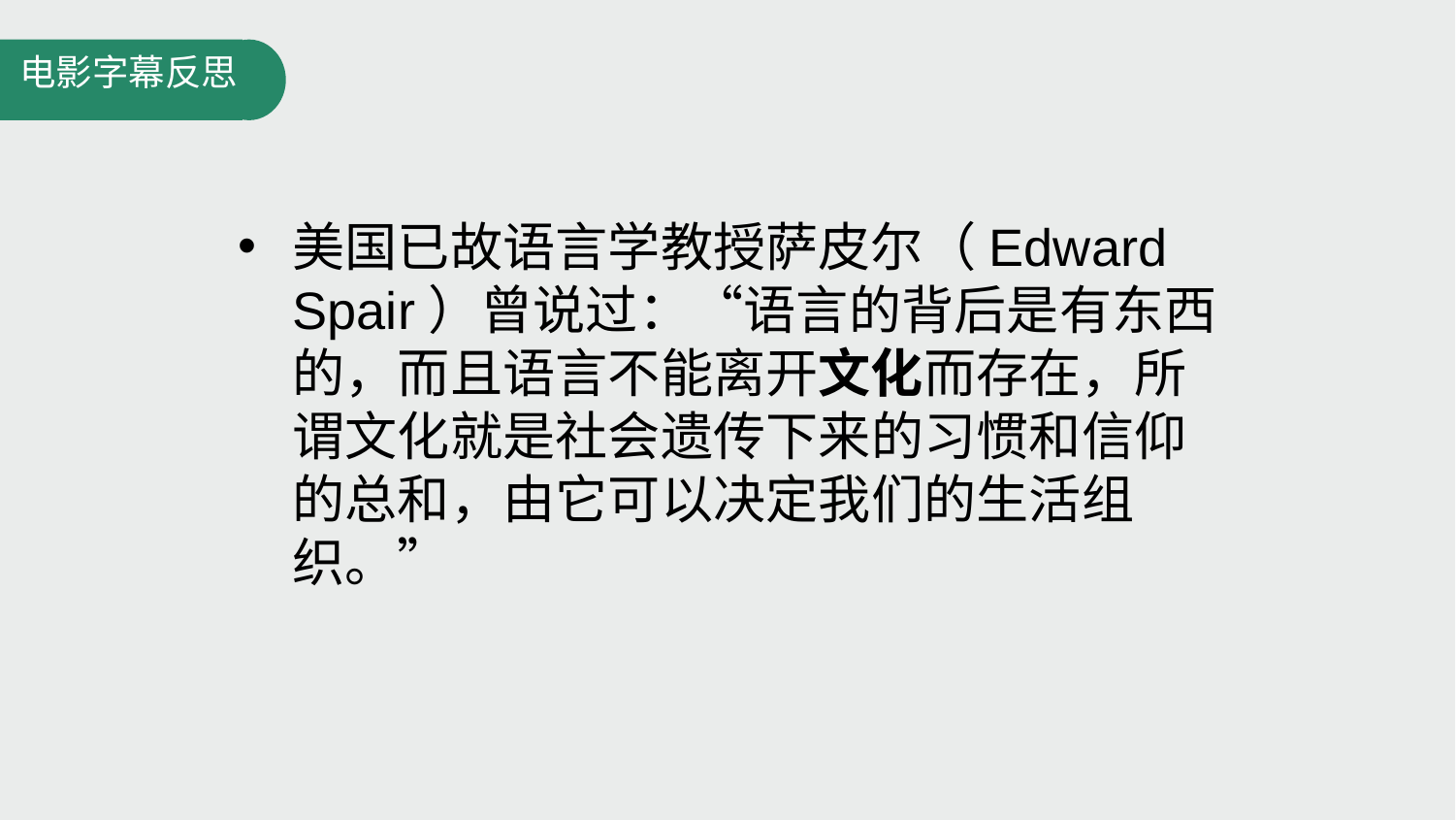

电影字幕反思
美国已故语言学教授萨皮尔（Edward Spair）曾说过：“语言的背后是有东西的，而且语言不能离开文化而存在，所谓文化就是社会遗传下来的习惯和信仰的总和，由它可以决定我们的生活组织。”